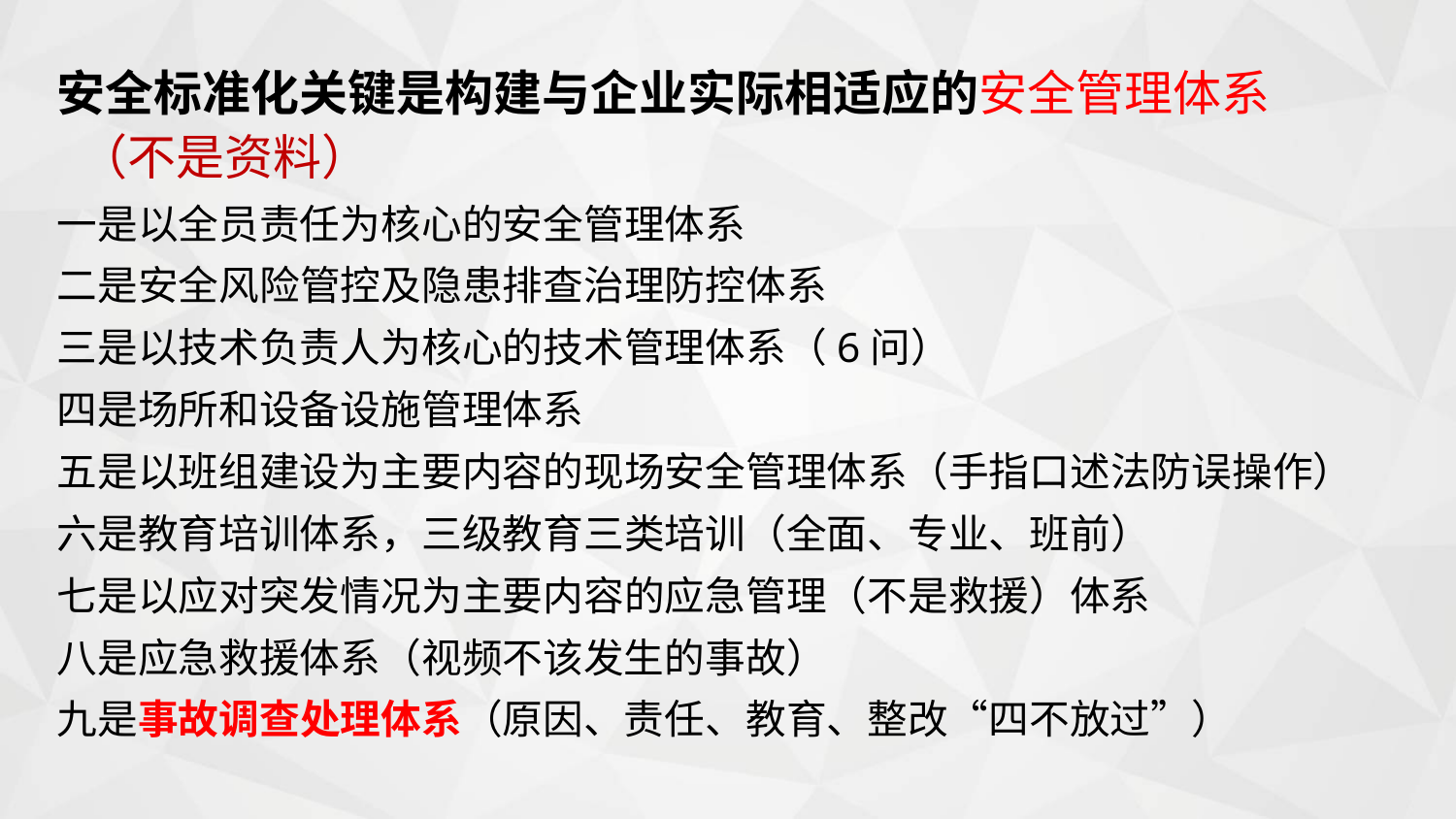

安全标准化关键是构建与企业实际相适应的安全管理体系
 （不是资料）
一是以全员责任为核心的安全管理体系
二是安全风险管控及隐患排查治理防控体系
三是以技术负责人为核心的技术管理体系（6问）
四是场所和设备设施管理体系
五是以班组建设为主要内容的现场安全管理体系（手指口述法防误操作）
六是教育培训体系，三级教育三类培训（全面、专业、班前）
七是以应对突发情况为主要内容的应急管理（不是救援）体系
八是应急救援体系（视频不该发生的事故）
九是事故调查处理体系（原因、责任、教育、整改“四不放过”）